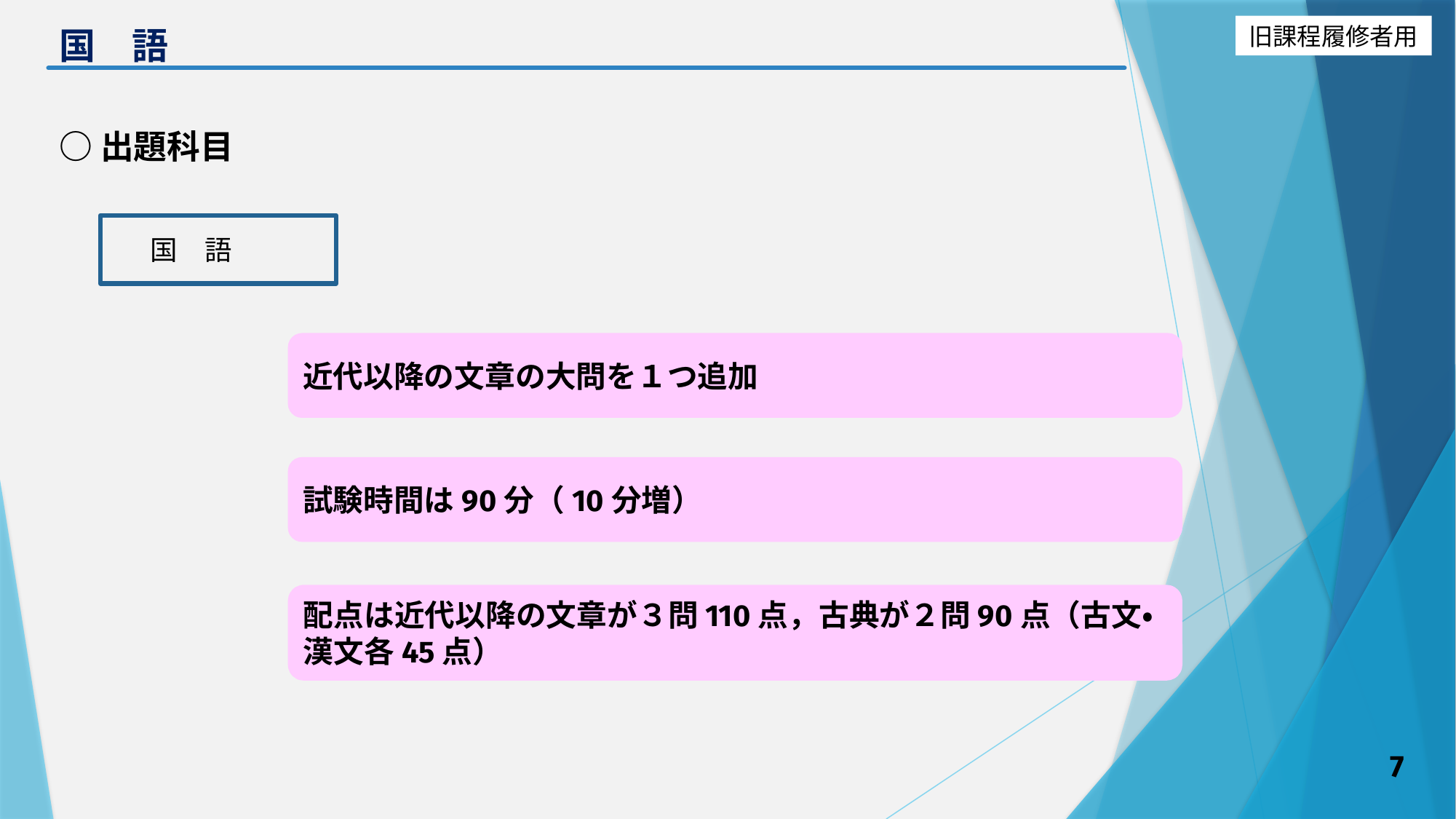

# 国　語
○出題科目
国　語
近代以降の文章の大問を１つ追加
試験時間は90分（10分増）
配点は近代以降の文章が３問110点，古典が２問90点（古文・漢文各45点）
7